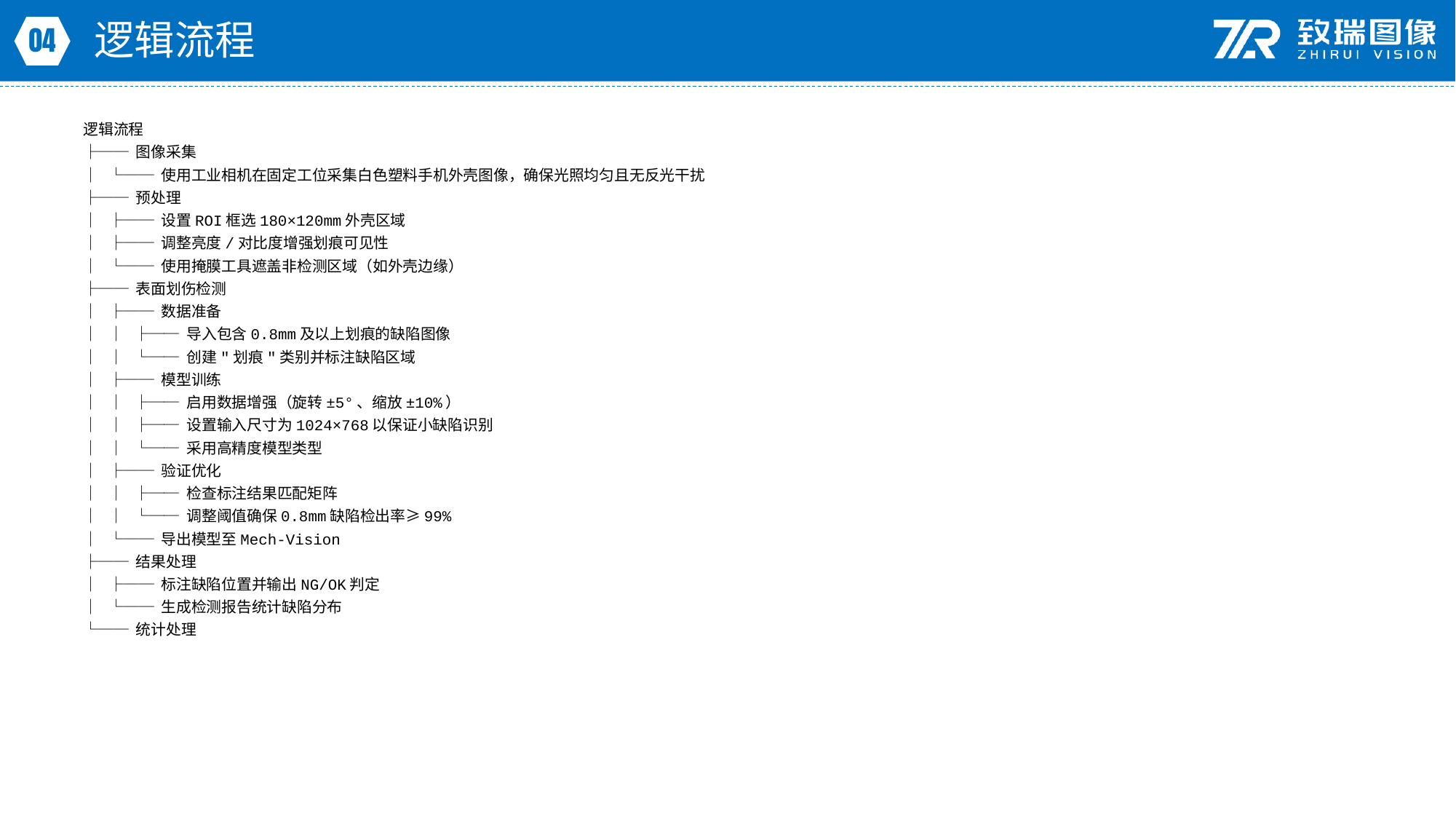

逻辑流程
04

逻辑流程
├── 图像采集
│   └── 使用工业相机在固定工位采集白色塑料手机外壳图像，确保光照均匀且无反光干扰
├── 预处理
│   ├── 设置ROI框选180×120mm外壳区域
│   ├── 调整亮度/对比度增强划痕可见性
│   └── 使用掩膜工具遮盖非检测区域（如外壳边缘）
├── 表面划伤检测
│   ├── 数据准备
│   │   ├── 导入包含0.8mm及以上划痕的缺陷图像
│   │   └── 创建"划痕"类别并标注缺陷区域
│   ├── 模型训练
│   │   ├── 启用数据增强（旋转±5°、缩放±10%）
│   │   ├── 设置输入尺寸为1024×768以保证小缺陷识别
│   │   └── 采用高精度模型类型
│   ├── 验证优化
│   │   ├── 检查标注结果匹配矩阵
│   │   └── 调整阈值确保0.8mm缺陷检出率≥99%
│   └── 导出模型至Mech-Vision
├── 结果处理
│   ├── 标注缺陷位置并输出NG/OK判定
│   └── 生成检测报告统计缺陷分布
└── 统计处理